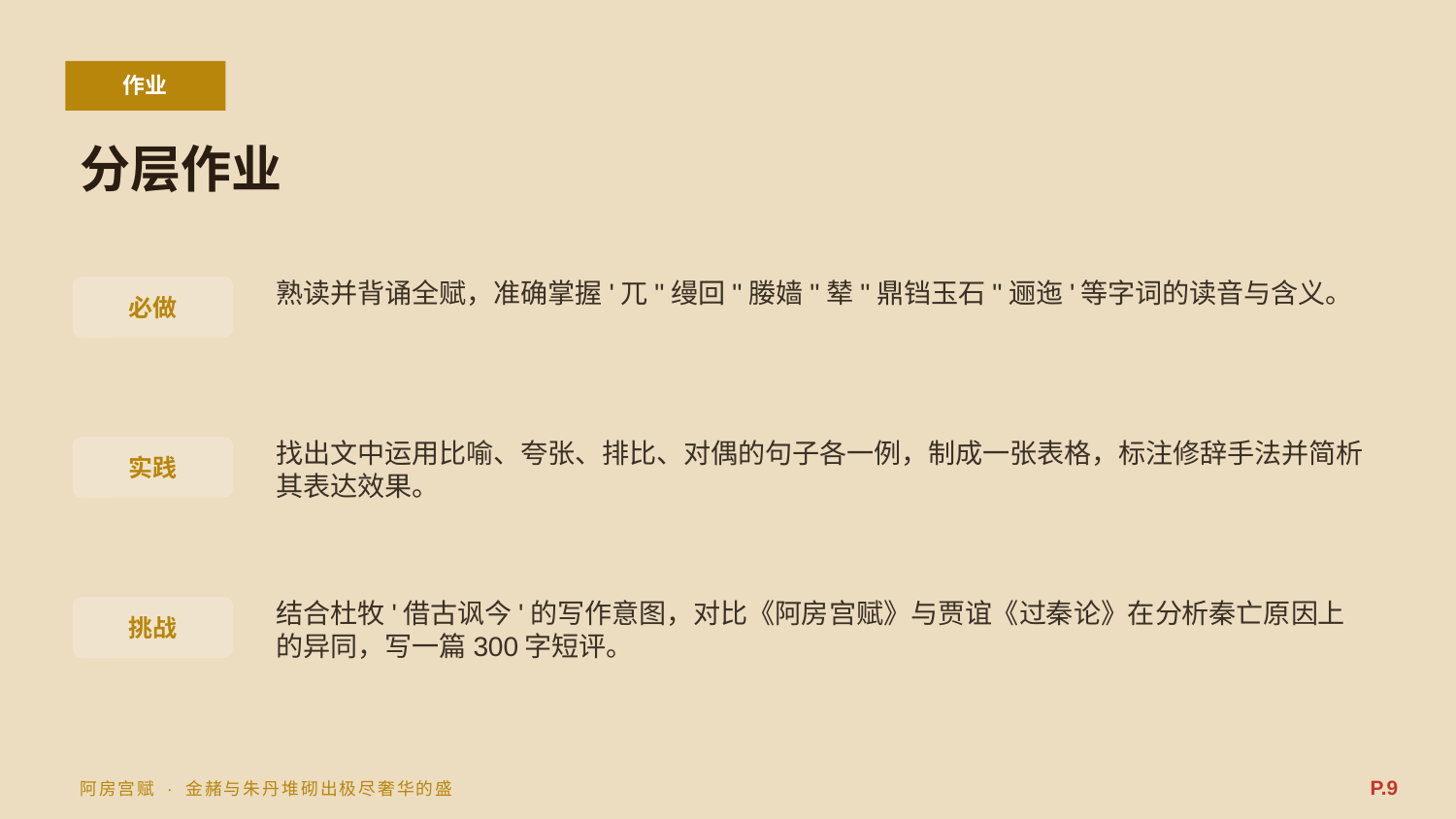

作业

分层作业
熟读并背诵全赋，准确掌握'兀''缦回''媵嫱''辇''鼎铛玉石''逦迤'等字词的读音与含义。
必做

找出文中运用比喻、夸张、排比、对偶的句子各一例，制成一张表格，标注修辞手法并简析其表达效果。
实践

结合杜牧'借古讽今'的写作意图，对比《阿房宫赋》与贾谊《过秦论》在分析秦亡原因上的异同，写一篇300字短评。
挑战

P.9
阿房宫赋 · 金赭与朱丹堆砌出极尽奢华的盛